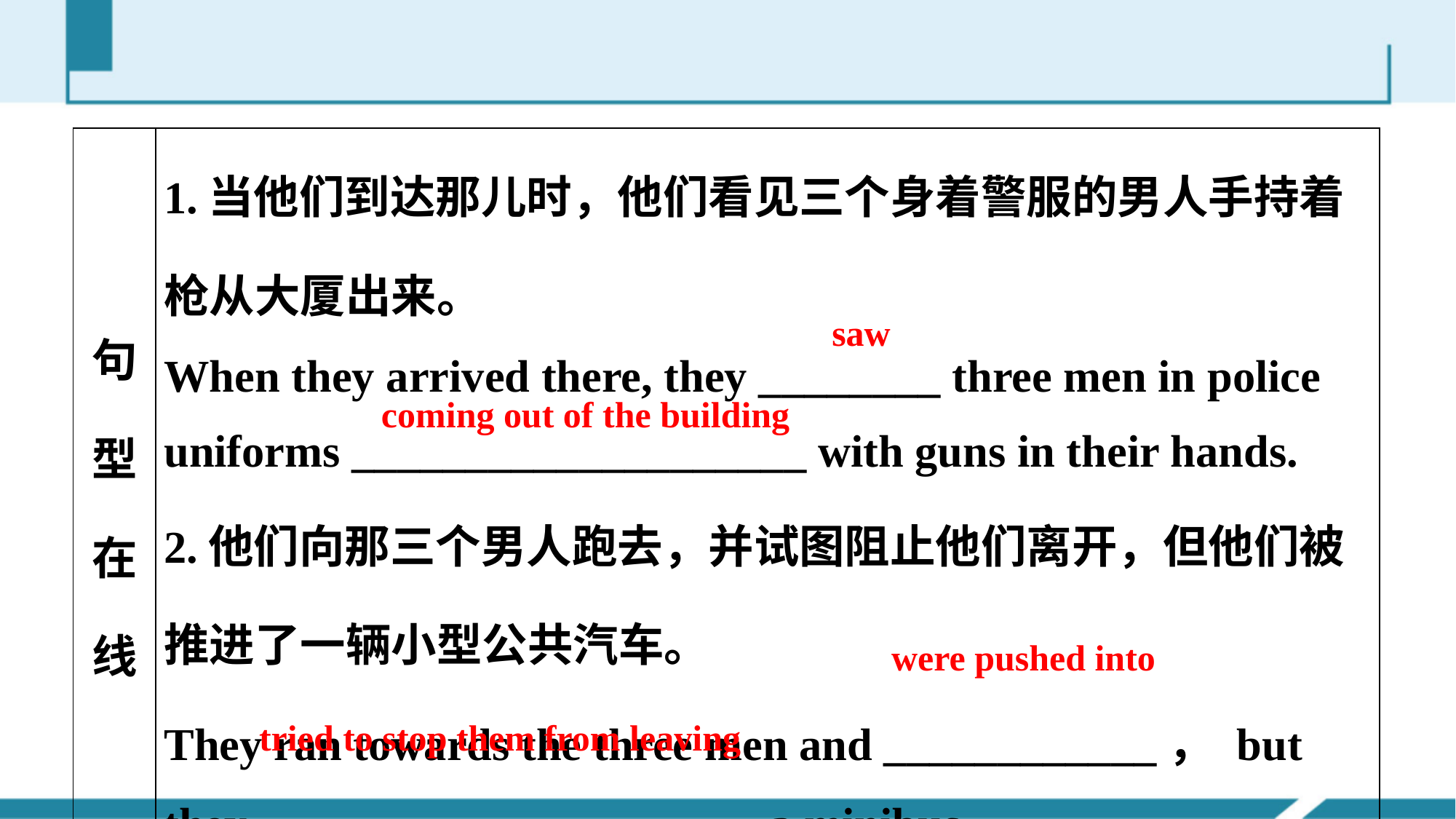

| 句型在线 | 1.当他们到达那儿时，他们看见三个身着警服的男人手持着枪从大厦出来。 When they arrived there, they \_\_\_\_\_\_\_\_ three men in police uniforms \_\_\_\_\_\_\_\_\_\_\_\_\_\_\_\_\_\_\_\_ with guns in their hands. 2.他们向那三个男人跑去，并试图阻止他们离开，但他们被推进了一辆小型公共汽车。 They ran towards the three men and \_\_\_\_\_\_\_\_\_\_\_\_， but they \_\_\_\_\_\_\_\_\_\_\_\_\_\_\_\_\_\_\_\_\_\_ a minibus. |
| --- | --- |
saw
coming out of the building
were pushed into
tried to stop them from leaving